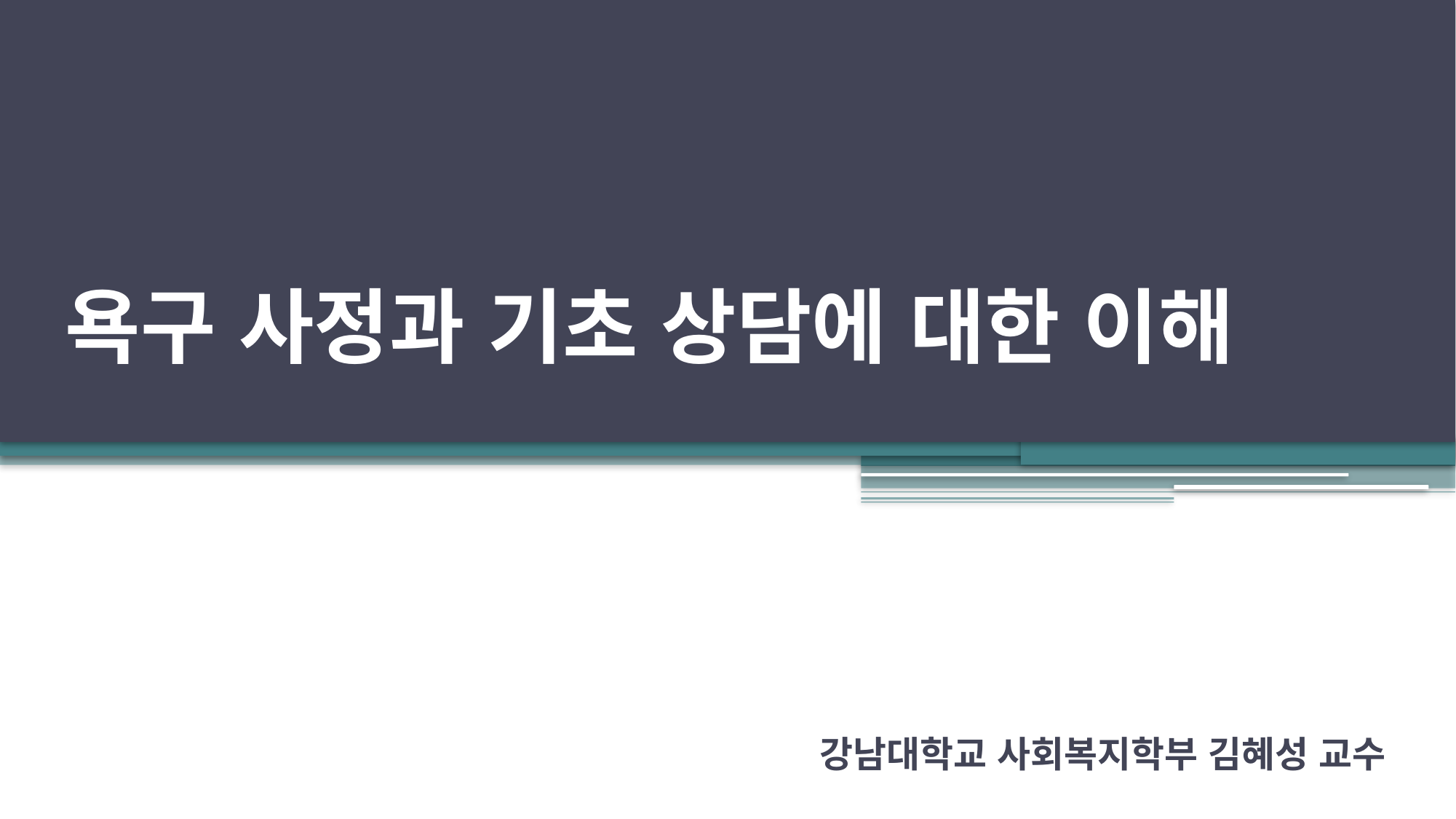

# 욕구 사정과 기초 상담에 대한 이해
강남대학교 사회복지학부 김혜성 교수